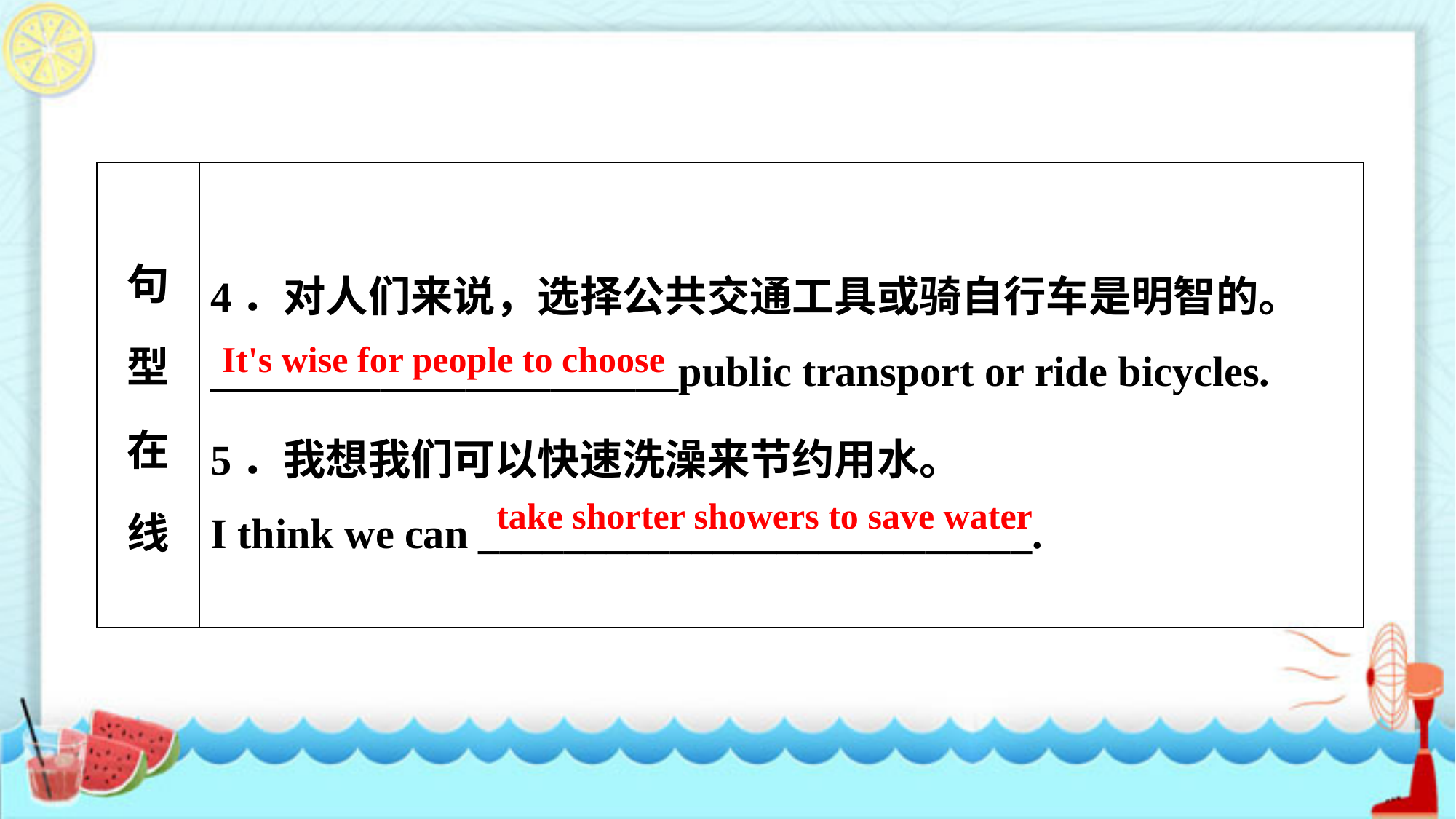

| 句 型 在 线 | 4．对人们来说，选择公共交通工具或骑自行车是明智的。 \_\_\_\_\_\_\_\_\_\_\_\_\_\_\_\_\_\_\_\_\_\_public transport or ride bicycles. 5．我想我们可以快速洗澡来节约用水。 I think we can \_\_\_\_\_\_\_\_\_\_\_\_\_\_\_\_\_\_\_\_\_\_\_\_\_\_. |
| --- | --- |
It's wise for people to choose
take shorter showers to save water